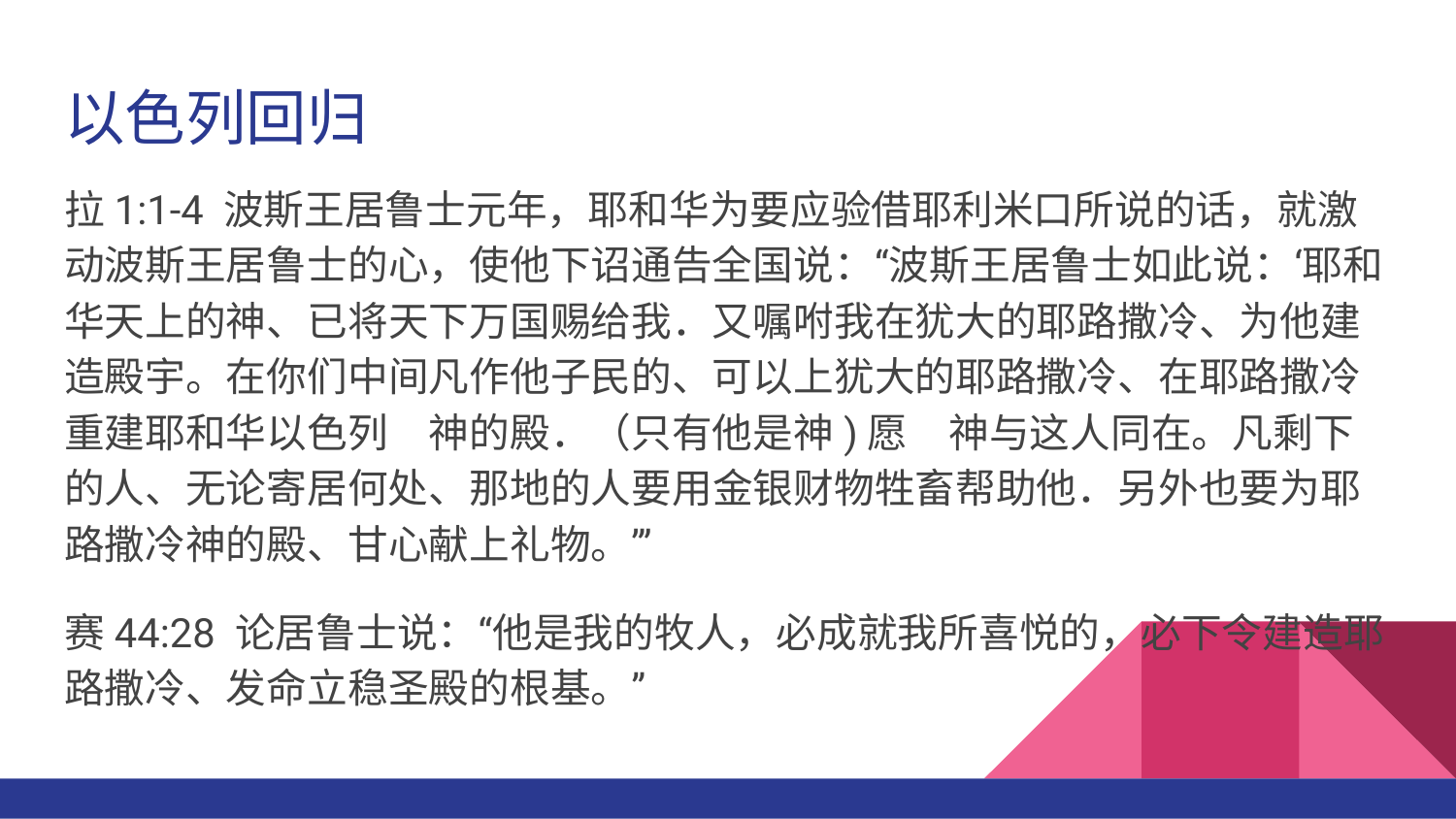

# 以色列回归

拉1:1-4 波斯王居鲁士元年，耶和华为要应验借耶利米口所说的话，就激动波斯王居鲁士的心，使他下诏通告全国说：“波斯王居鲁士如此说：‘耶和华天上的神、已将天下万国赐给我．又嘱咐我在犹大的耶路撒冷、为他建造殿宇。在你们中间凡作他子民的、可以上犹大的耶路撒冷、在耶路撒冷重建耶和华以色列　神的殿．（只有他是神)愿　神与这人同在。凡剩下的人、无论寄居何处、那地的人要用金银财物牲畜帮助他．另外也要为耶路撒冷神的殿、甘心献上礼物。’”
赛44:28 论居鲁士说：“他是我的牧人，必成就我所喜悦的，必下令建造耶路撒冷、发命立稳圣殿的根基。”